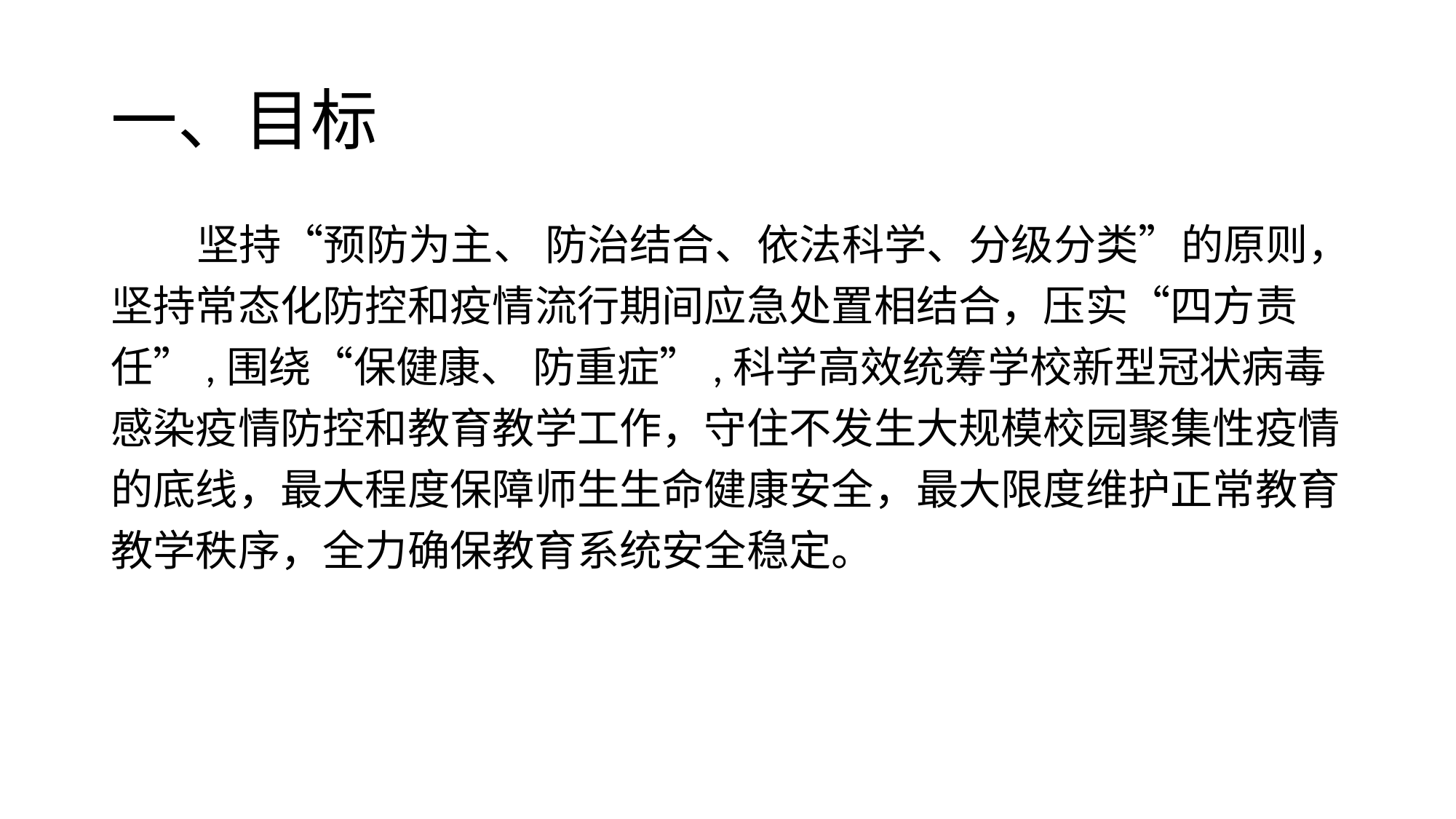

# 一、目标
        坚持“预防为主、 防治结合、依法科学、分级分类”的原则，坚持常态化防控和疫情流行期间应急处置相结合，压实“四方责任”,围绕“保健康、 防重症”,科学高效统筹学校新型冠状病毒感染疫情防控和教育教学工作，守住不发生大规模校园聚集性疫情的底线，最大程度保障师生生命健康安全，最大限度维护正常教育教学秩序，全力确保教育系统安全稳定。